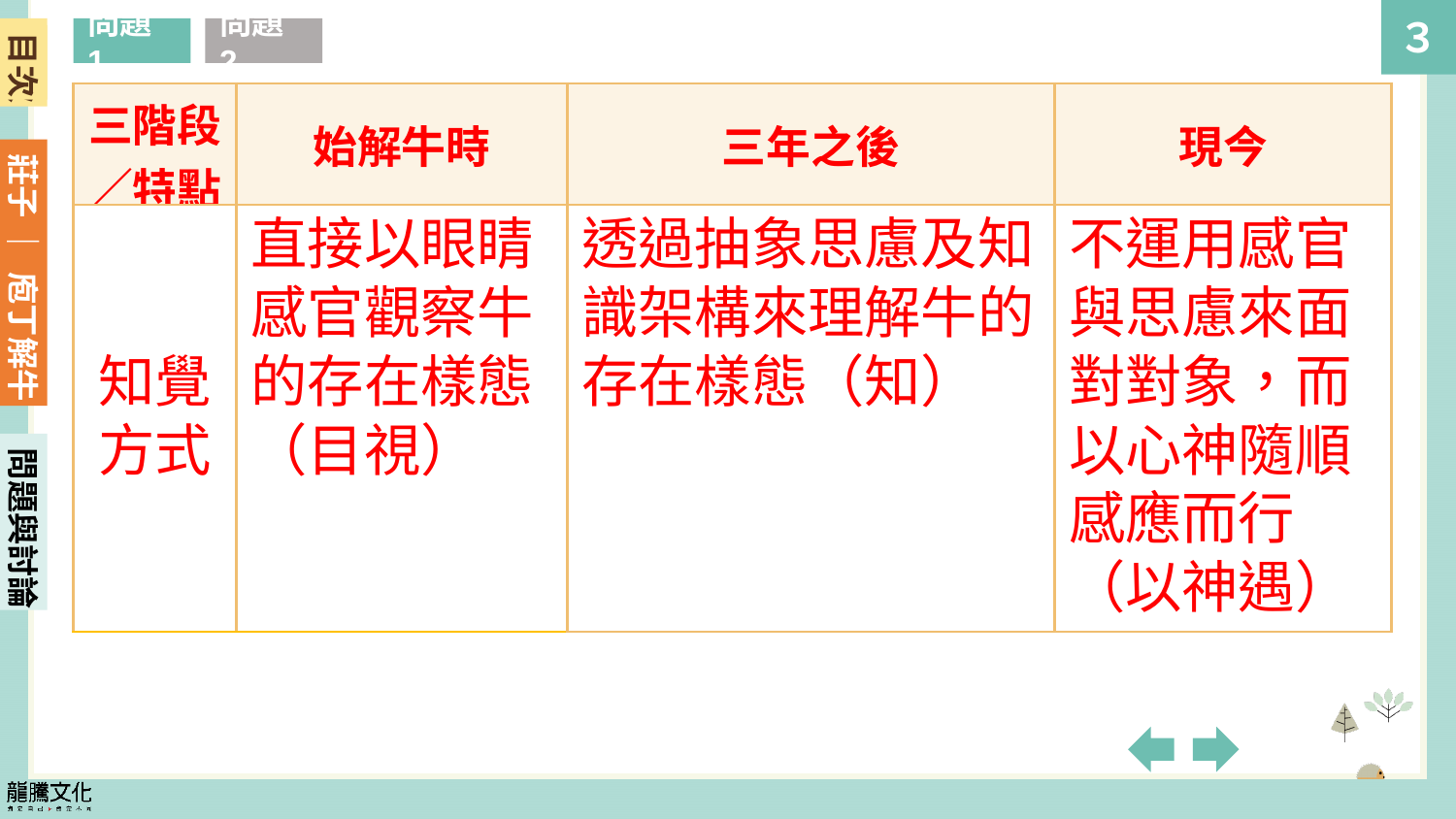

目次
問題1
問題2
庖丁解牛由生疏到熟練，經歷了三個階段。請就「牛的形象」、「庖丁的知覺方式」及「象徵世界／自我關係」三個方面，分別論述這三個階段的特點。
| 三階段／特點 | 始解牛時 | 三年之後 | 現今 |
| --- | --- | --- | --- |
| 知覺方式 | 直接以眼睛感官觀察牛的存在樣態（目視） | 透過抽象思慮及知識架構來理解牛的存在樣態（知） | 不運用感官與思慮來面對對象，而以心神隨順感應而行（以神遇） |